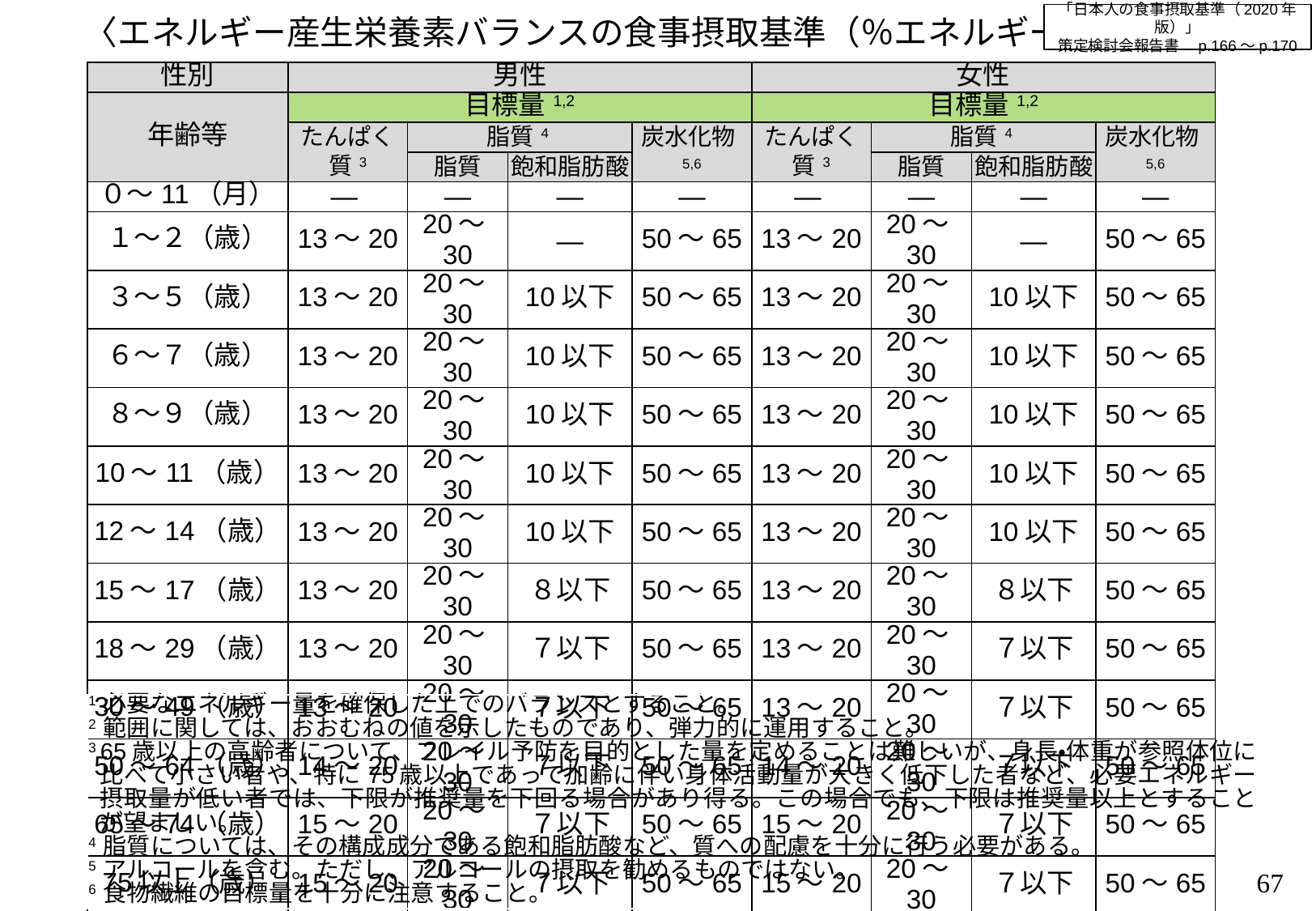

「日本人の食事摂取基準（2020年版）」
策定検討会報告書　p.166～p.170
〈エネルギー産生栄養素バランスの食事摂取基準（％エネルギー） 〉
| 性別 | 男性 |  |  |  |
| --- | --- | --- | --- | --- |
| 年齢等 | 目標量1,2 |  |  |  |
|  | たんぱく質3 | 脂質4 |  | 炭水化物5,6 |
|  |  | 脂質 | 飽和脂肪酸 |  |
| ０～11（月） | ― | ― | ― | ― |
| １～２（歳） | 13～20 | 20～30 | ― | 50～65 |
| ３～５（歳） | 13～20 | 20～30 | 10以下 | 50～65 |
| ６～７（歳） | 13～20 | 20～30 | 10以下 | 50～65 |
| ８～９（歳） | 13～20 | 20～30 | 10以下 | 50～65 |
| 10～11（歳） | 13～20 | 20～30 | 10以下 | 50～65 |
| 12～14（歳） | 13～20 | 20～30 | 10以下 | 50～65 |
| 15～17（歳） | 13～20 | 20～30 | ８以下 | 50～65 |
| 18～29（歳） | 13～20 | 20～30 | ７以下 | 50～65 |
| 30～49（歳） | 13～20 | 20～30 | ７以下 | 50～65 |
| 50～64（歳） | 14～20 | 20～30 | ７以下 | 50～65 |
| 65～74（歳） | 15～20 | 20～30 | ７以下 | 50～65 |
| 75以上（歳） | 15～20 | 20～30 | ７以下 | 50～65 |
| 妊婦　　　初期 　　　　　　中期　 　　　　　　後期 |  |  |  |  |
| 授乳婦 |  |  |  |  |
| 女性 |  |  |  |
| --- | --- | --- | --- |
| 目標量1,2 |  |  |  |
| たんぱく質3 | 脂質4 |  | 炭水化物5,6 |
|  | 脂質 | 飽和脂肪酸 |  |
| ― | ― | ― | ― |
| 13～20 | 20～30 | ― | 50～65 |
| 13～20 | 20～30 | 10以下 | 50～65 |
| 13～20 | 20～30 | 10以下 | 50～65 |
| 13～20 | 20～30 | 10以下 | 50～65 |
| 13～20 | 20～30 | 10以下 | 50～65 |
| 13～20 | 20～30 | 10以下 | 50～65 |
| 13～20 | 20～30 | ８以下 | 50～65 |
| 13～20 | 20～30 | ７以下 | 50～65 |
| 13～20 | 20～30 | ７以下 | 50～65 |
| 14～20 | 20～30 | ７以下 | 50～65 |
| 15～20 | 20～30 | ７以下 | 50～65 |
| 15～20 | 20～30 | ７以下 | 50～65 |
| 13～20 13～20 15～20 | 20～30 | ７以下 | 50～65 |
| 15～20 | 20～30 | ７以下 | 50～65 |
| 1 必要なエネルギー量を確保した上でのバランスとすること。 2 範囲に関しては、おおむねの値を示したものであり、弾力的に運用すること。 3 65歳以上の高齢者について、フレイル予防を目的とした量を定めることは難しいが、身長・体重が参照体位に比べて小さい者や、特に75歳以上であって加齢に伴い身体活動量が大きく低下した者など、必要エネルギー摂取量が低い者では、下限が推奨量を下回る場合があり得る。この場合でも、下限は推奨量以上とすることが望ましい。 4 脂質については、その構成成分である飽和脂肪酸など、質への配慮を十分に行う必要がある。 5 アルコールを含む。ただし、アルコールの摂取を勧めるものではない。 6 食物繊維の目標量を十分に注意すること。 |
| --- |
67